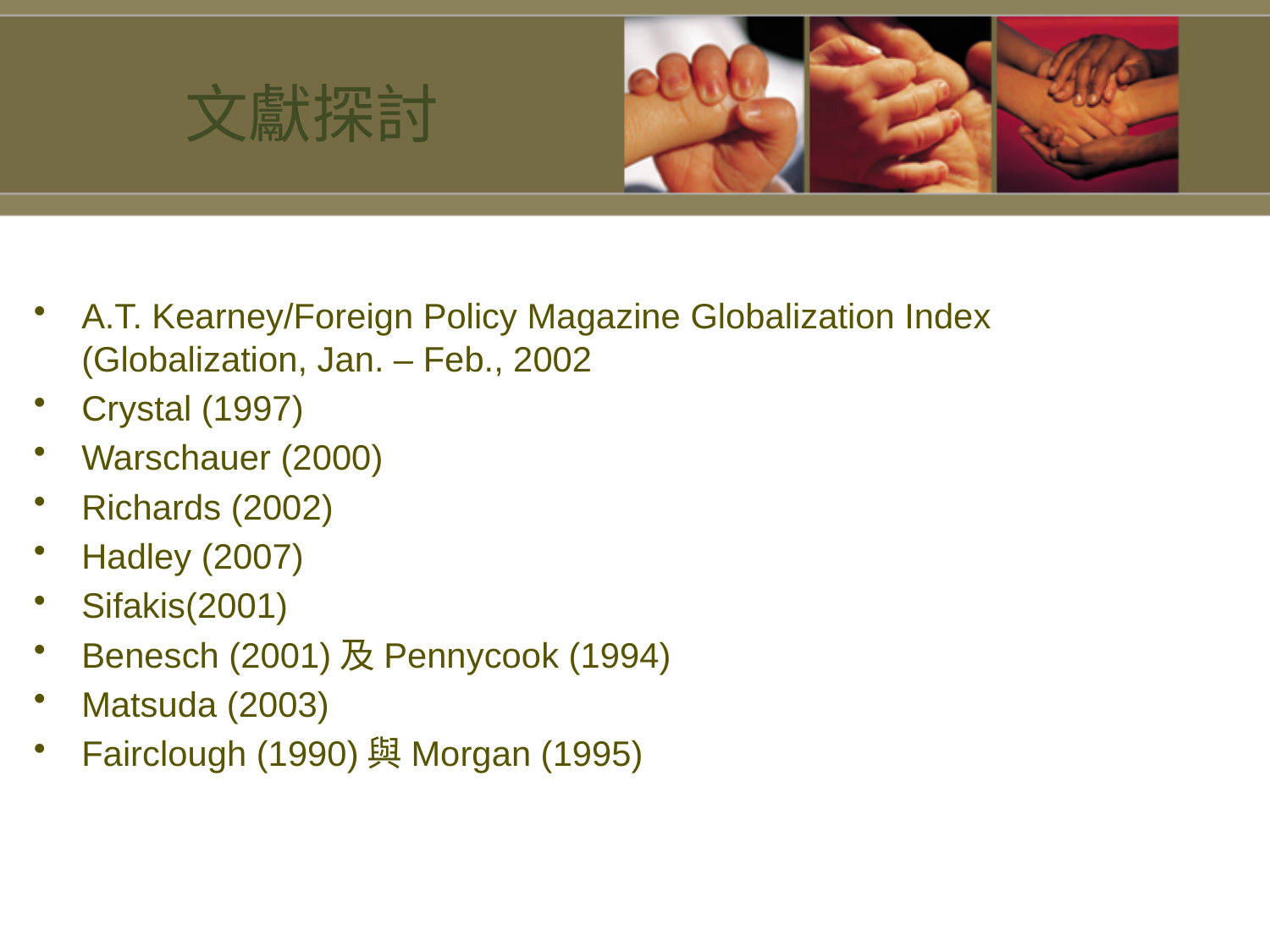

# 文獻探討
A.T. Kearney/Foreign Policy Magazine Globalization Index (Globalization, Jan. – Feb., 2002
Crystal (1997)
Warschauer (2000)
Richards (2002)
Hadley (2007)
Sifakis(2001)
Benesch (2001)及Pennycook (1994)
Matsuda (2003)
Fairclough (1990)與Morgan (1995)